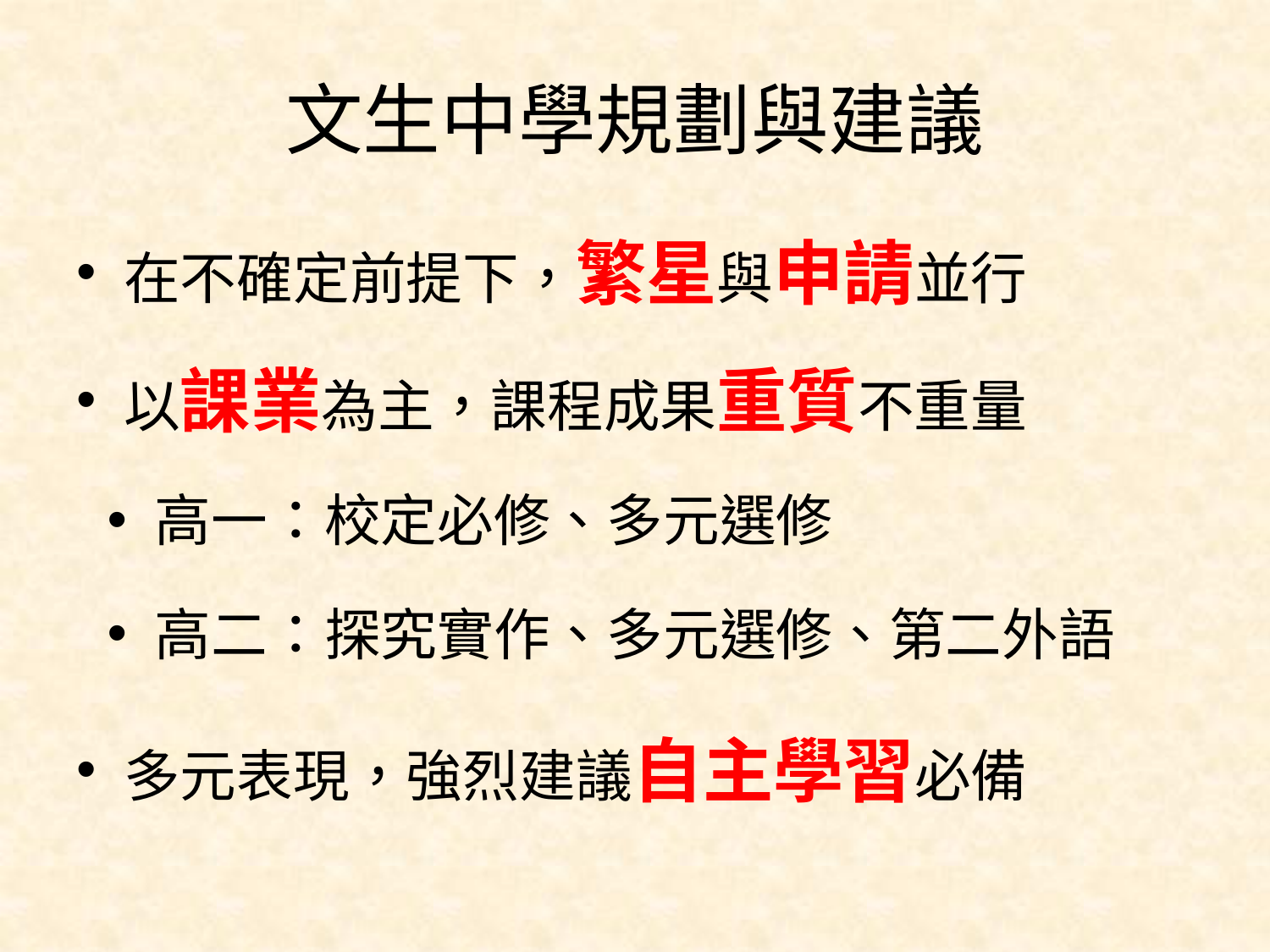

# 文生中學規劃與建議
在不確定前提下，繁星與申請並行
以課業為主，課程成果重質不重量
高一：校定必修、多元選修
高二：探究實作、多元選修、第二外語
多元表現，強烈建議自主學習必備